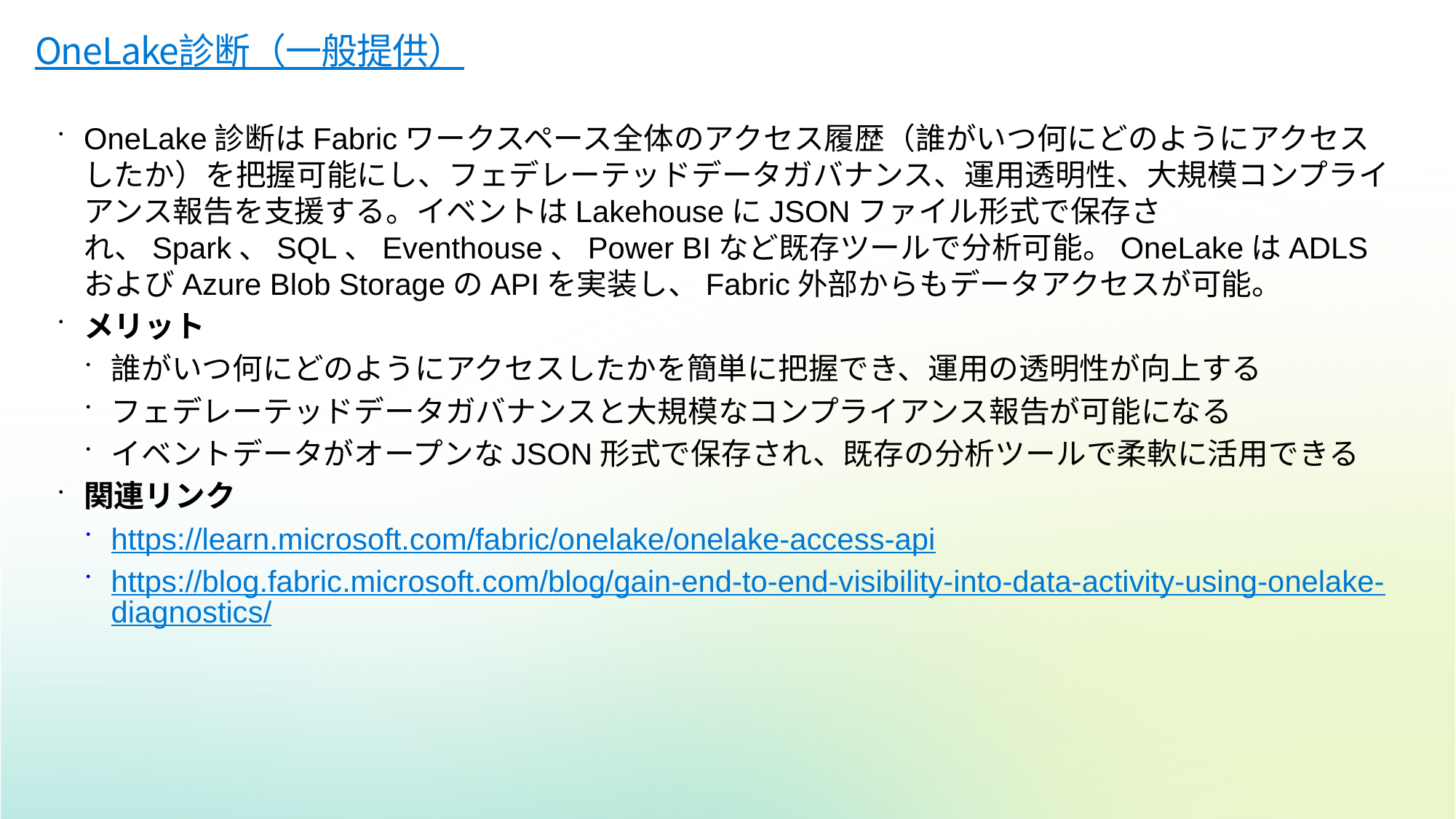

# OneLake診断（一般提供）
OneLake診断はFabricワークスペース全体のアクセス履歴（誰がいつ何にどのようにアクセスしたか）を把握可能にし、フェデレーテッドデータガバナンス、運用透明性、大規模コンプライアンス報告を支援する。イベントはLakehouseにJSONファイル形式で保存され、Spark、SQL、Eventhouse、Power BIなど既存ツールで分析可能。OneLakeはADLSおよびAzure Blob StorageのAPIを実装し、Fabric外部からもデータアクセスが可能。
メリット
誰がいつ何にどのようにアクセスしたかを簡単に把握でき、運用の透明性が向上する
フェデレーテッドデータガバナンスと大規模なコンプライアンス報告が可能になる
イベントデータがオープンなJSON形式で保存され、既存の分析ツールで柔軟に活用できる
関連リンク
https://learn.microsoft.com/fabric/onelake/onelake-access-api
https://blog.fabric.microsoft.com/blog/gain-end-to-end-visibility-into-data-activity-using-onelake-diagnostics/